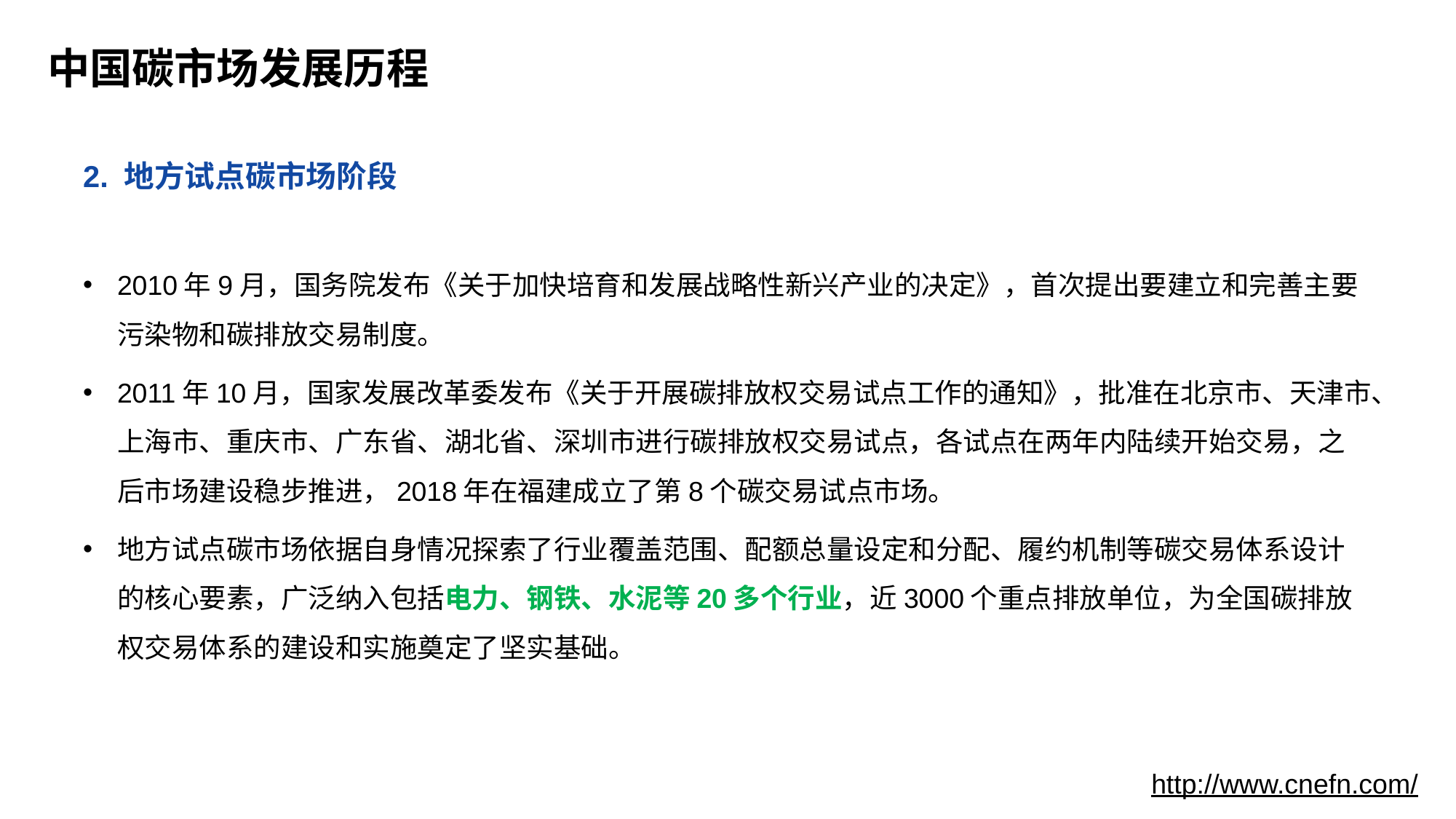

# 中国碳市场发展历程
2. 地方试点碳市场阶段

2010年9月，国务院发布《关于加快培育和发展战略性新兴产业的决定》，首次提出要建立和完善主要污染物和碳排放交易制度。
2011年10月，国家发展改革委发布《关于开展碳排放权交易试点工作的通知》，批准在北京市、天津市、上海市、重庆市、广东省、湖北省、深圳市进行碳排放权交易试点，各试点在两年内陆续开始交易，之后市场建设稳步推进，2018年在福建成立了第8个碳交易试点市场。
地方试点碳市场依据自身情况探索了行业覆盖范围、配额总量设定和分配、履约机制等碳交易体系设计的核心要素，广泛纳入包括电力、钢铁、水泥等20多个行业，近3000个重点排放单位，为全国碳排放权交易体系的建设和实施奠定了坚实基础。